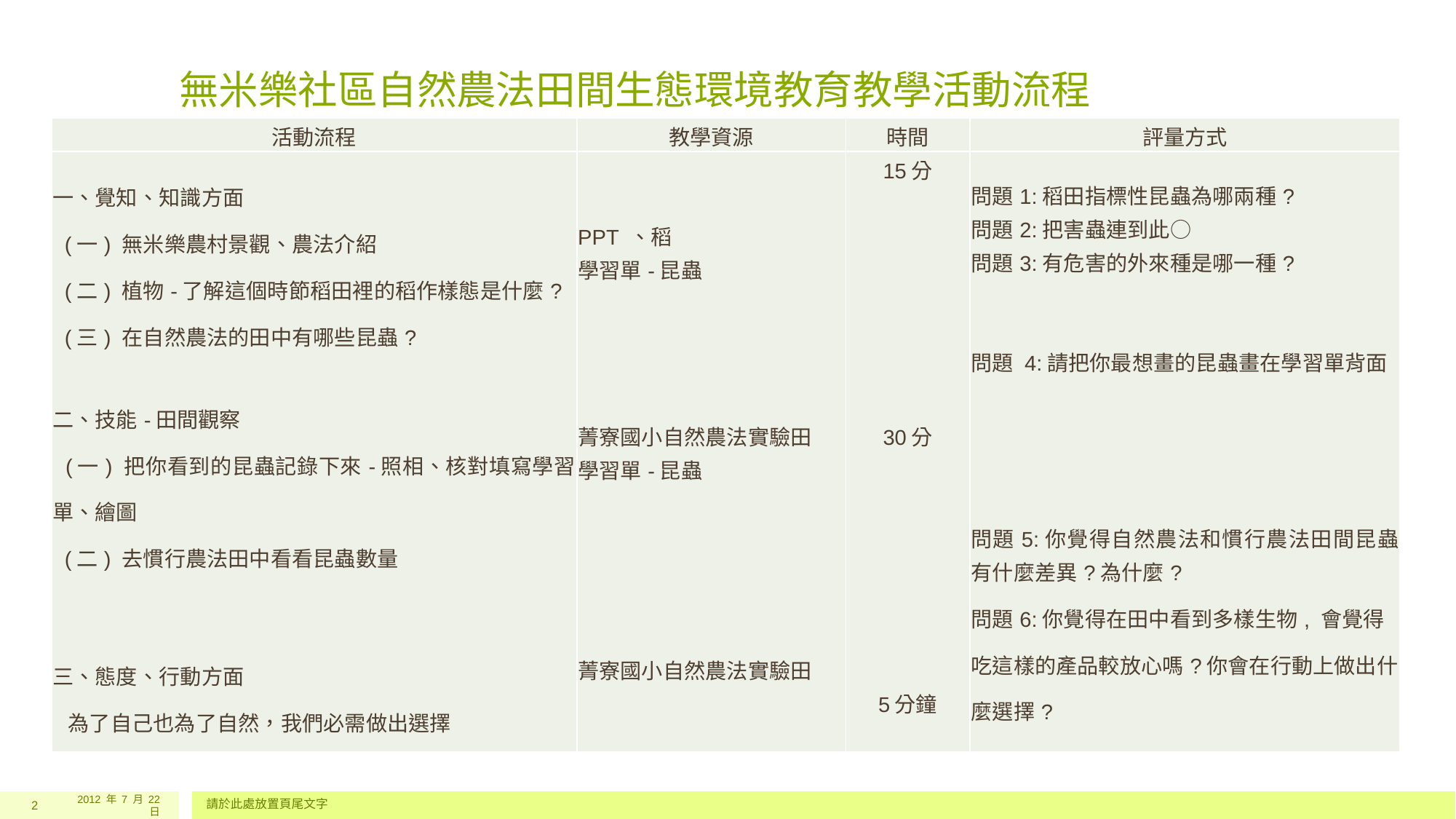

# 無米樂社區自然農法田間生態環境教育教學活動流程
| 活動流程 | 教學資源 | 時間 | 評量方式 |
| --- | --- | --- | --- |
| 一、覺知、知識方面 (一) 無米樂農村景觀、農法介紹 (二) 植物-了解這個時節稻田裡的稻作樣態是什麼? (三) 在自然農法的田中有哪些昆蟲?   二、技能-田間觀察 (一) 把你看到的昆蟲記錄下來-照相、核對填寫學習單、繪圖 (二) 去慣行農法田中看看昆蟲數量   三、態度、行動方面 為了自己也為了自然，我們必需做出選擇 | PPT 、稻 學習單-昆蟲        菁寮國小自然農法實驗田 學習單-昆蟲           菁寮國小自然農法實驗田 | 15分               30分               5分鐘 | 問題1:稻田指標性昆蟲為哪兩種? 問題2:把害蟲連到此○ 問題3:有危害的外來種是哪一種?   問題 4:請把你最想畫的昆蟲畫在學習單背面       問題5:你覺得自然農法和慣行農法田間昆蟲有什麼差異?為什麼? 問題6:你覺得在田中看到多樣生物, 會覺得吃這樣的產品較放心嗎?你會在行動上做出什麼選擇? |
2
2012 年 7 月 22 日
請於此處放置頁尾文字